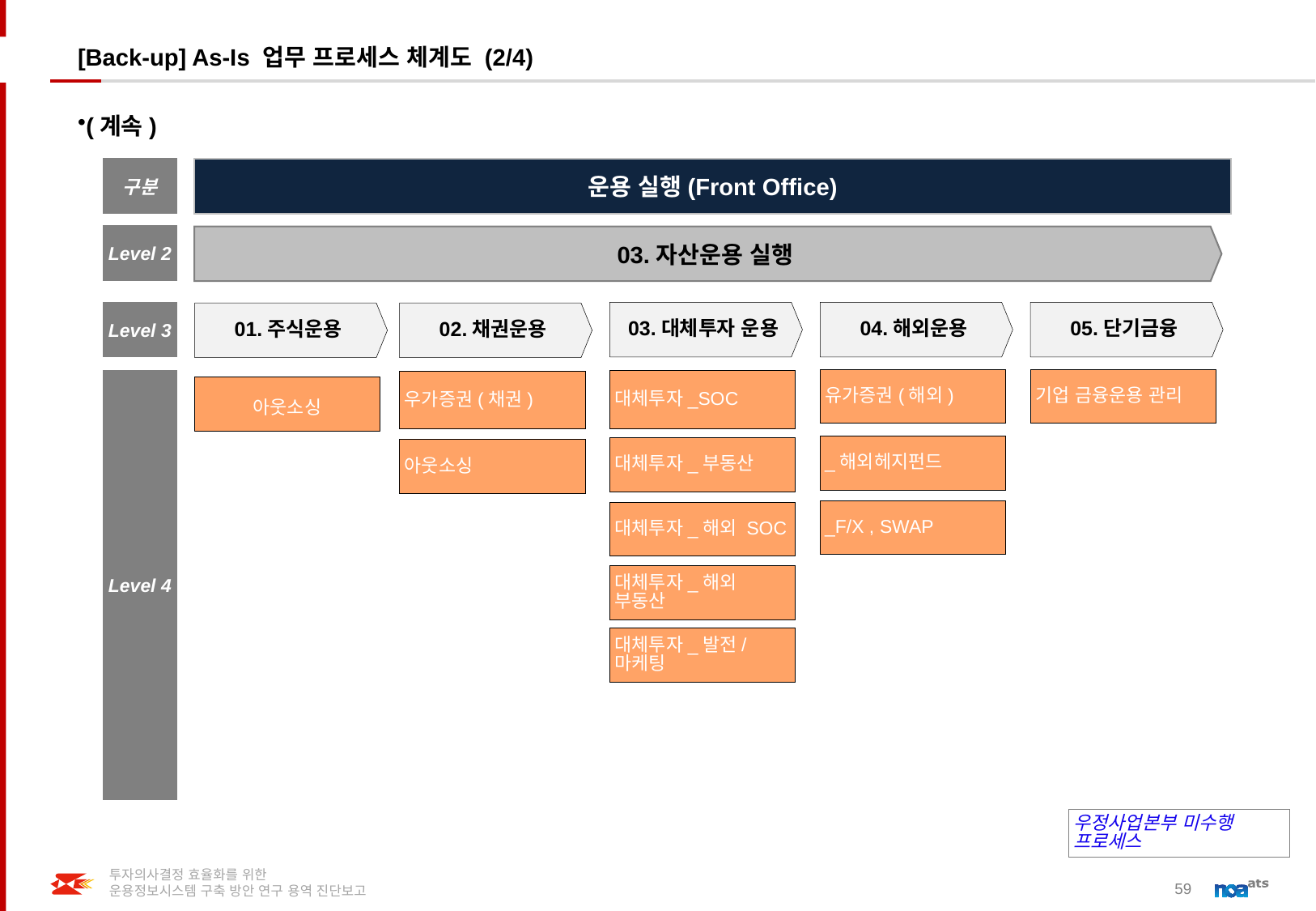

# [Back-up] As-Is 업무 프로세스 체계도 (2/4)
(계속)

구분
운용 실행(Front Office)
Level 2
03.자산운용 실행
Level 3
03.대체투자 운용
04.해외운용
05.단기금융
01.주식운용
02.채권운용
유가증권(해외)
기업 금융운용 관리
Level 4
대체투자_SOC
우가증권(채권)
아웃소싱
_해외헤지펀드
대체투자_부동산
아웃소싱
_F/X , SWAP
대체투자_해외 SOC
대체투자_해외 부동산
대체투자_발전/마케팅
우정사업본부 미수행 프로세스